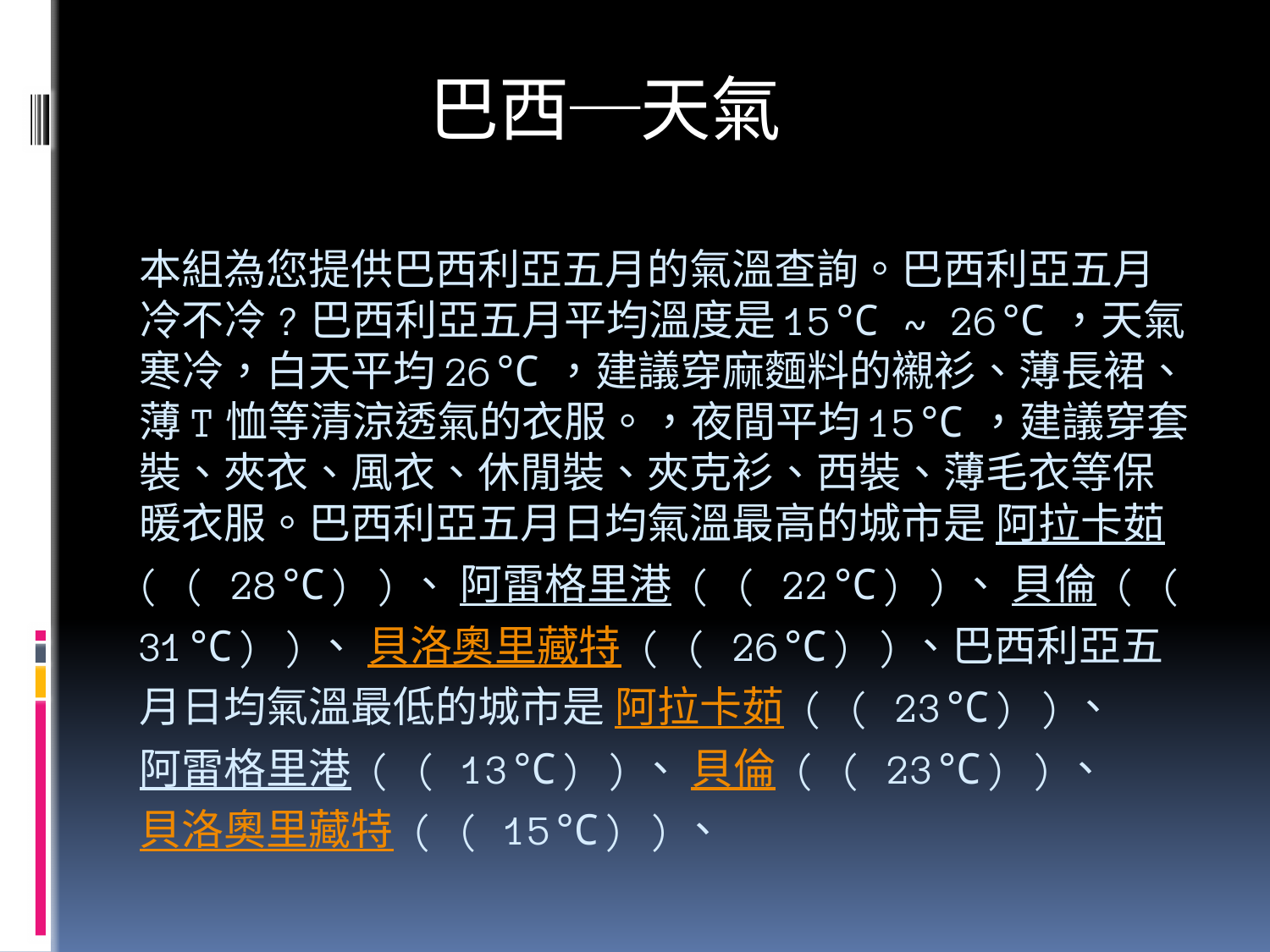

巴西─天氣
# 本組為您提供巴西利亞五月的氣溫查詢。巴西利亞五月冷不冷?巴西利亞五月平均溫度是15℃ ~ 26℃，天氣寒冷，白天平均26℃，建議穿麻麵料的襯衫、薄長裙、薄T恤等清涼透氣的衣服。，夜間平均15℃，建議穿套裝、夾衣、風衣、休閒裝、夾克衫、西裝、薄毛衣等保暖衣服。巴西利亞五月日均氣溫最高的城市是 阿拉卡茹 ( ( 28℃) )、 阿雷格里港 ( ( 22℃) )、 貝倫 ( ( 31℃) )、 貝洛奧里藏特 ( ( 26℃) )、巴西利亞五月日均氣溫最低的城市是 阿拉卡茹 ( ( 23℃) )、 阿雷格里港 ( ( 13℃) )、 貝倫 ( ( 23℃) )、 貝洛奧里藏特 ( ( 15℃) )、